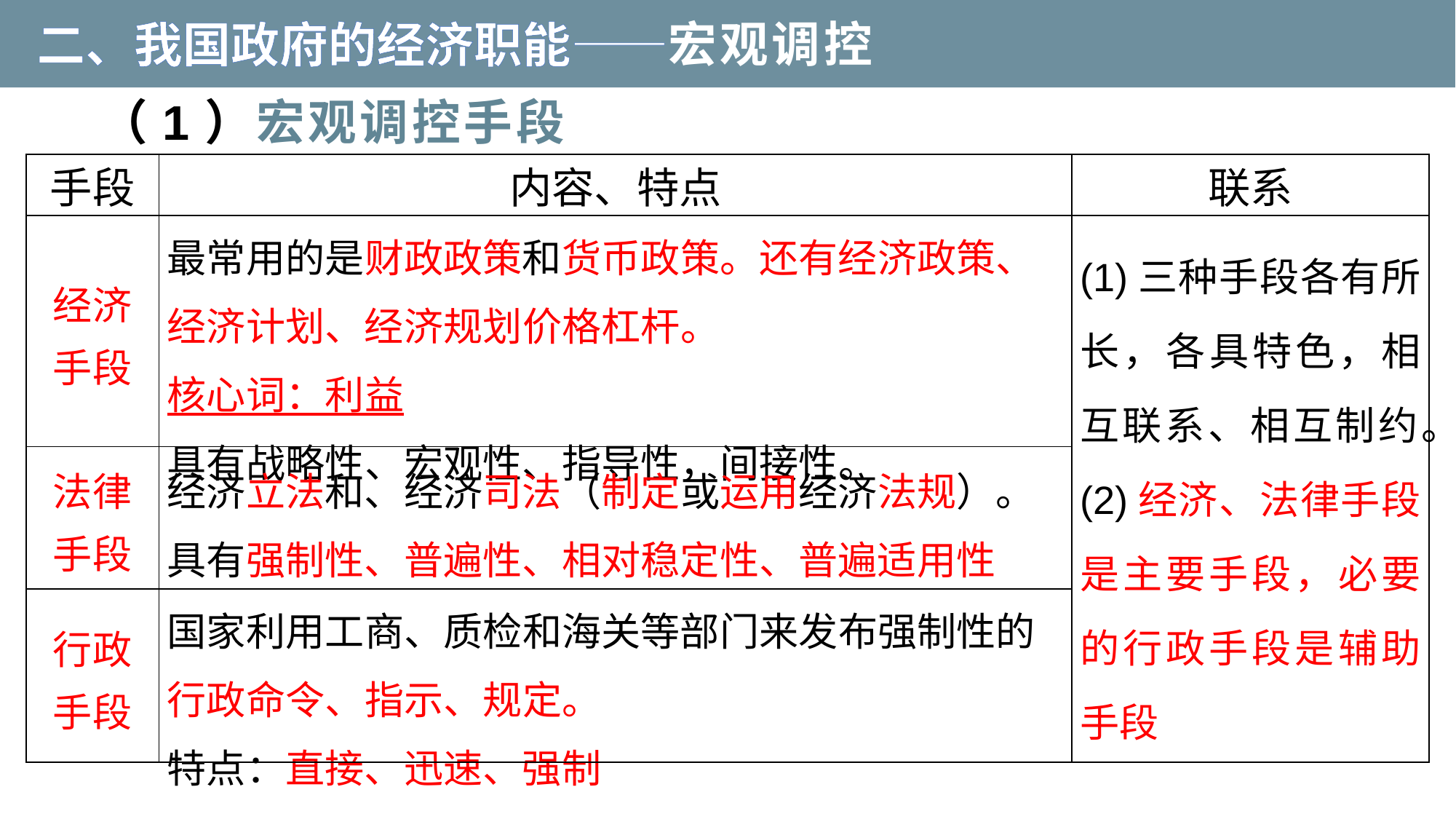

二、我国政府的经济职能——宏观调控
（1）宏观调控手段
| 手段 | 内容、特点 | 联系 |
| --- | --- | --- |
| 经济手段 | 最常用的是财政政策和货币政策。还有经济政策、经济计划、经济规划价格杠杆。 核心词：利益 具有战略性、宏观性、指导性，间接性。 | (1)三种手段各有所长，各具特色，相互联系、相互制约。 (2)经济、法律手段是主要手段，必要的行政手段是辅助手段 |
| 法律手段 | 经济立法和、经济司法（制定或运用经济法规）。 具有强制性、普遍性、相对稳定性、普遍适用性 |  |
| 行政手段 | 国家利用工商、质检和海关等部门来发布强制性的行政命令、指示、规定。 特点：直接、迅速、强制 |  |
WORKING